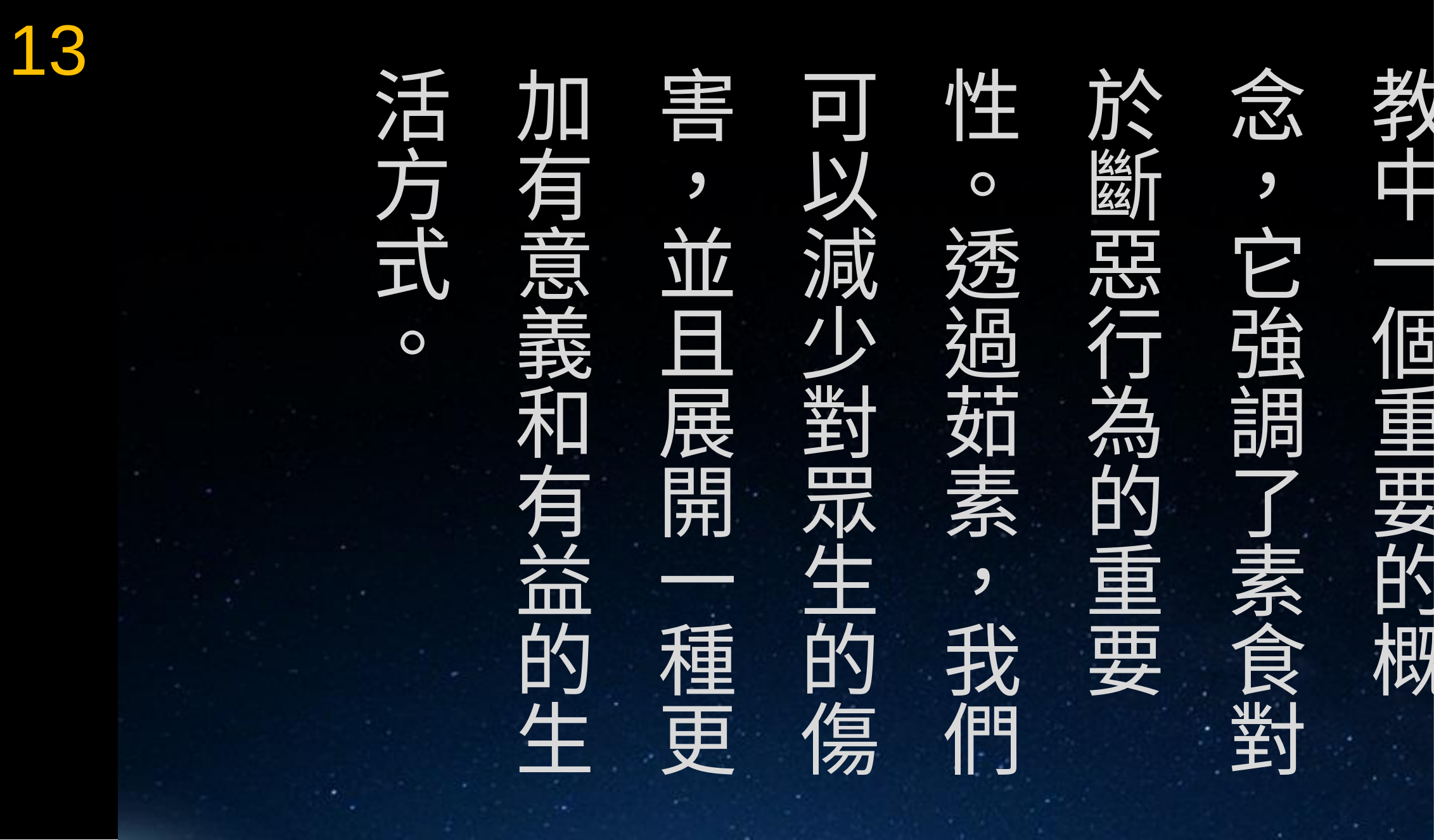

13
茹素緣起更是漢傳佛教中一個重要的概念，它強調了素食對於斷惡行為的重要性。透過茹素，我們可以減少對眾生的傷害，並且展開一種更加有意義和有益的生活方式。